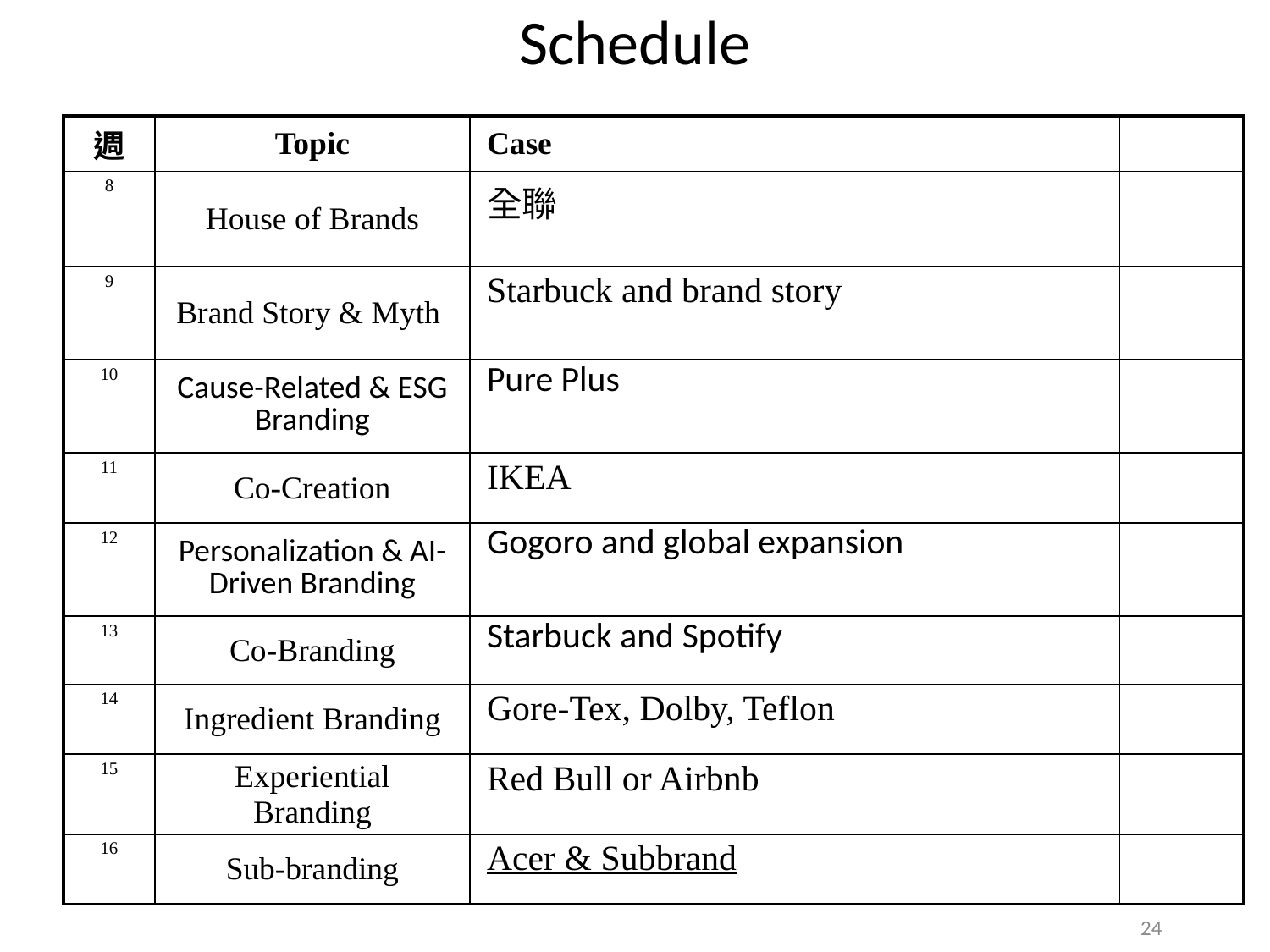

# Schedule
| 週 | Topic | Case |  |
| --- | --- | --- | --- |
| 8 | House of Brands | 全聯 |  |
| 9 | Brand Story & Myth | Starbuck and brand story |  |
| 10 | Cause-Related & ESG Branding | Pure Plus |  |
| 11 | Co-Creation | IKEA |  |
| 12 | Personalization & AI-Driven Branding | Gogoro and global expansion |  |
| 13 | Co-Branding | Starbuck and Spotify |  |
| 14 | Ingredient Branding | Gore-Tex, Dolby, Teflon |  |
| 15 | Experiential Branding | Red Bull or Airbnb |  |
| 16 | Sub-branding | Acer & Subbrand |  |
24